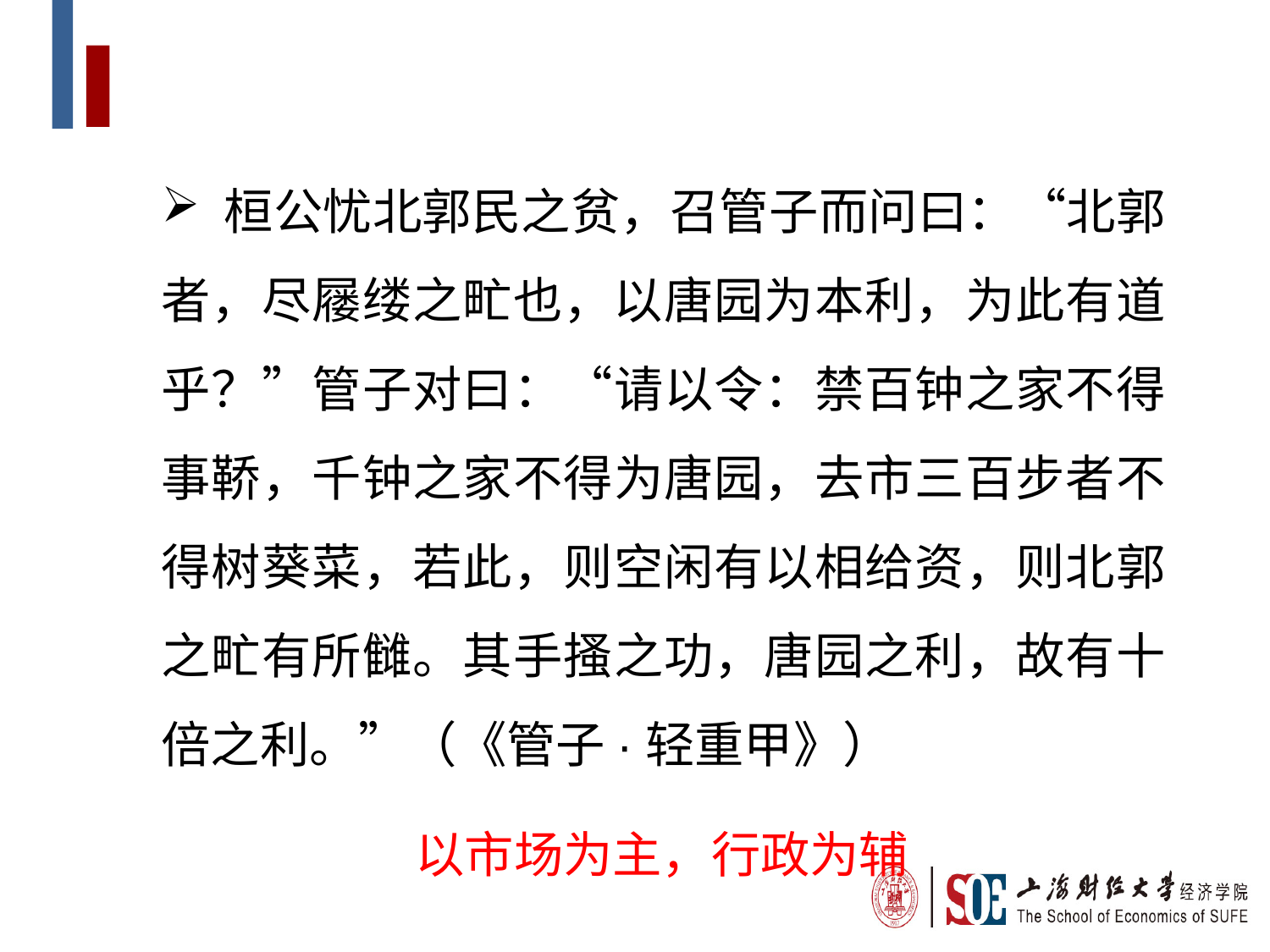

桓公忧北郭民之贫，召管子而问曰：“北郭者，尽屦缕之甿也，以唐园为本利，为此有道乎？”管子对曰：“请以令：禁百钟之家不得事鞒，千钟之家不得为唐园，去市三百步者不得树葵菜，若此，则空闲有以相给资，则北郭之甿有所雠。其手搔之功，唐园之利，故有十倍之利。”（《管子·轻重甲》）
		以市场为主，行政为辅